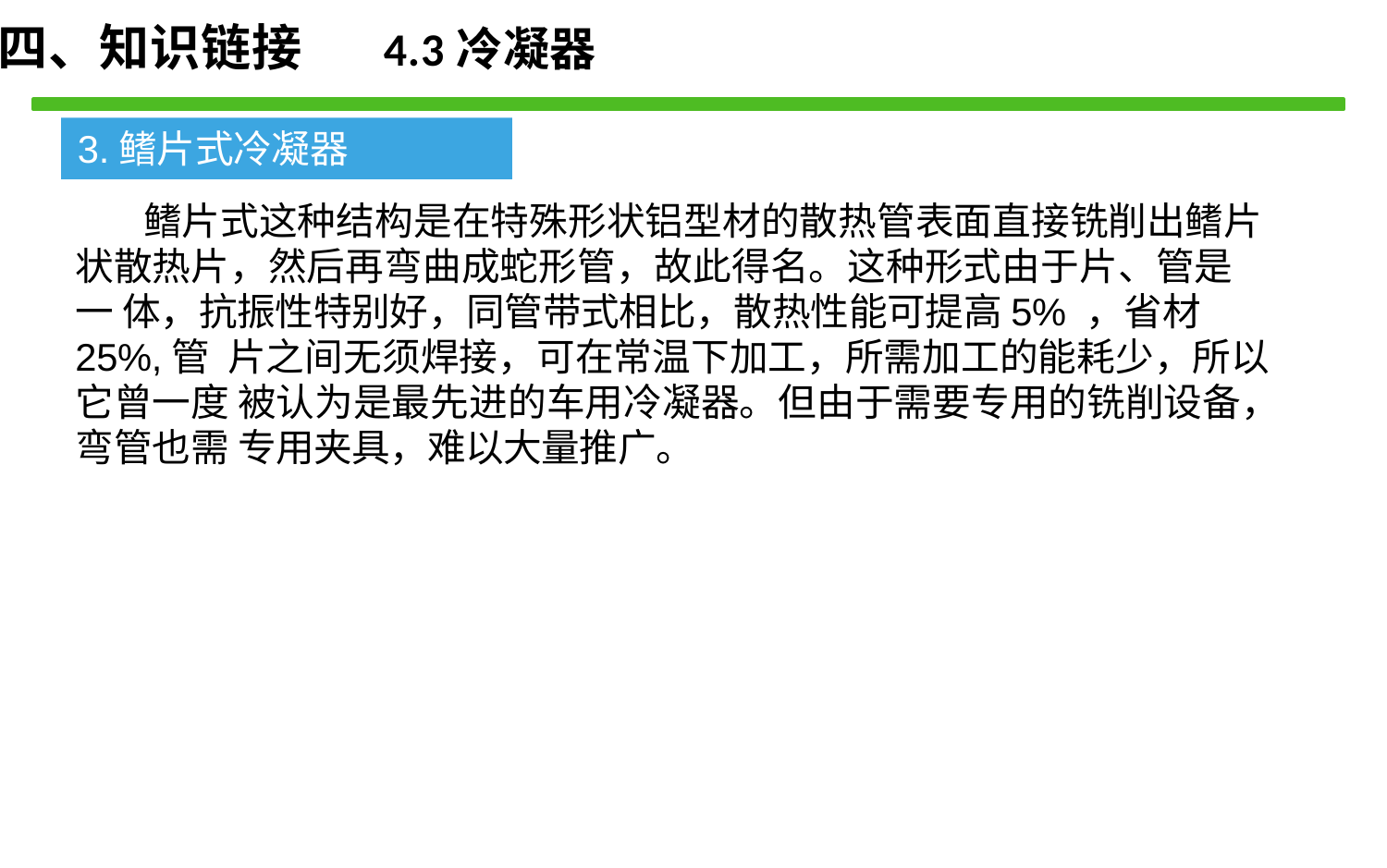

四、知识链接     4.3冷凝器

3.鳍片式冷凝器

鳍片式这种结构是在特殊形状铝型材的散热管表面直接铣削出鳍片  状散热片，然后再弯曲成蛇形管，故此得名。这种形式由于片、管是一 体，抗振性特别好，同管带式相比，散热性能可提高5% ，省材25%,管  片之间无须焊接，可在常温下加工，所需加工的能耗少，所以它曾一度 被认为是最先进的车用冷凝器。但由于需要专用的铣削设备，弯管也需 专用夹具，难以大量推广。